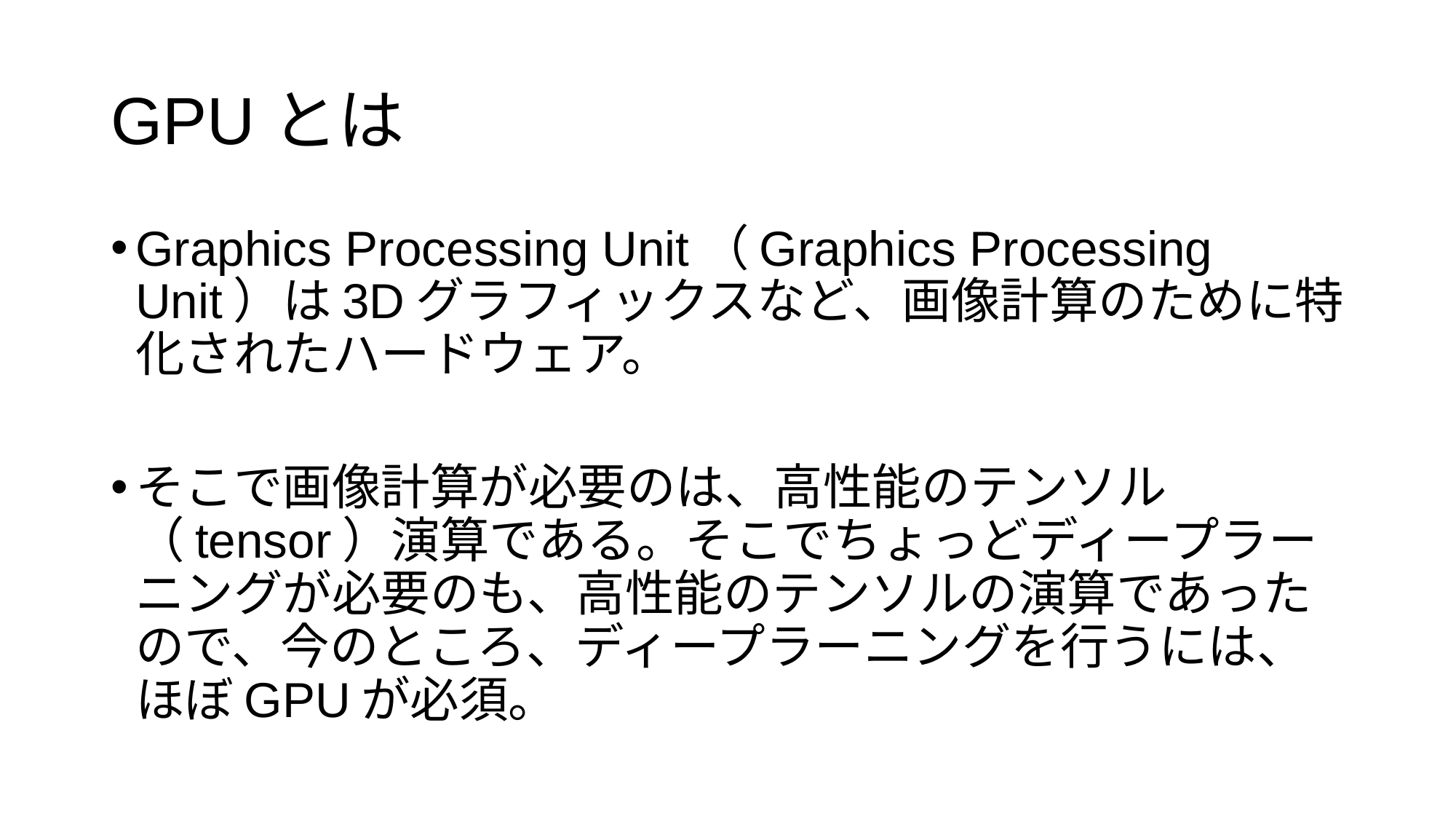

# GPUとは
Graphics Processing Unit（Graphics Processing Unit）は3Dグラフィックスなど、画像計算のために特化されたハードウェア。

そこで画像計算が必要のは、高性能のテンソル（tensor）演算である。そこでちょっどディープラーニングが必要のも、高性能のテンソルの演算であったので、今のところ、ディープラーニングを行うには、ほぼGPUが必須。